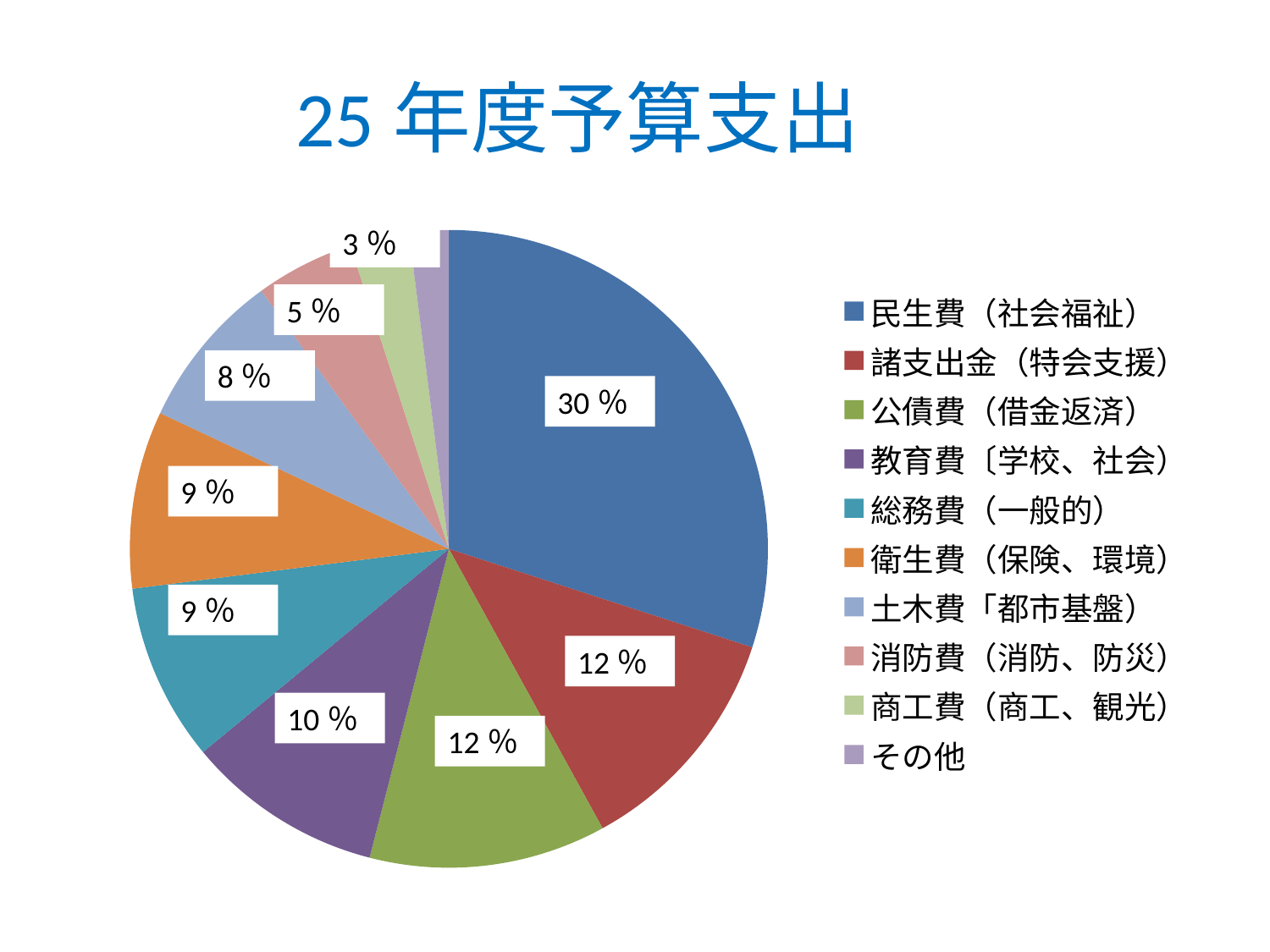

# 25年度予算支出

### Chart

| Category |  |
|---|---|
| 民生費（社会福祉） | 0.3 |
| 諸支出金（特会支援） | 0.12 |
| 公債費（借金返済） | 0.12 |
| 教育費〔学校、社会） | 0.1 |
| 総務費（一般的） | 0.09 |
| 衛生費（保険、環境） | 0.09 |
| 土木費「都市基盤） | 0.08 |
| 消防費（消防、防災） | 0.05 |
| 商工費（商工、観光） | 0.03 |
| その他 | 0.02 |
3％
5％
8％
30％
9％
9％
12％
10％
12％